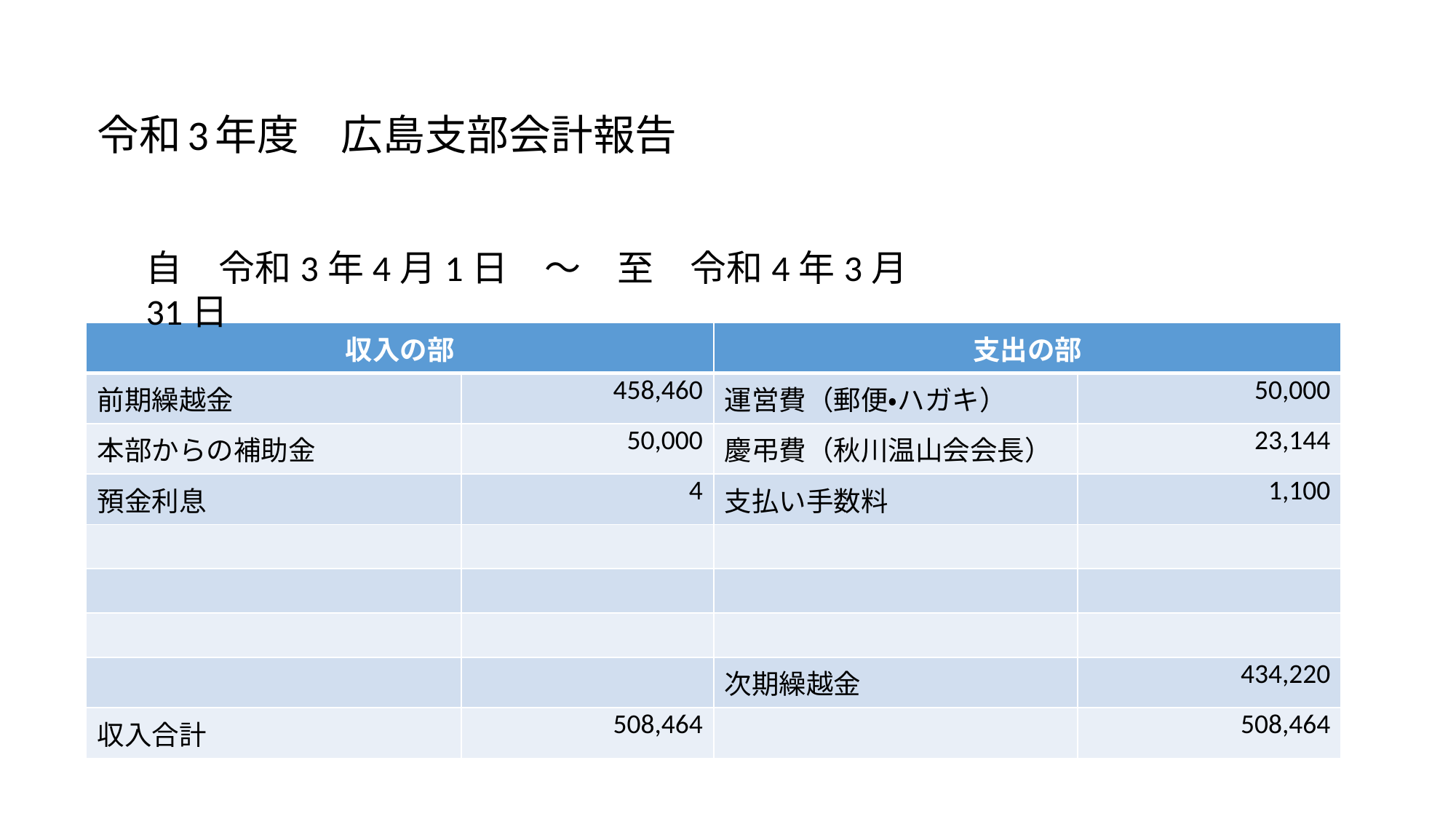

# 令和3年度　広島支部会計報告
自　令和3年4月1日　～　至　令和4年3月31日
| 収入の部 |  | 支出の部 |  |
| --- | --- | --- | --- |
| 前期繰越金 | 458,460 | 運営費（郵便・ハガキ） | 50,000 |
| 本部からの補助金 | 50,000 | 慶弔費（秋川温山会会長） | 23,144 |
| 預金利息 | 4 | 支払い手数料 | 1,100 |
|  |  |  |  |
|  |  |  |  |
|  |  |  |  |
|  |  | 次期繰越金 | 434,220 |
| 収入合計 | 508,464 |  | 508,464 |